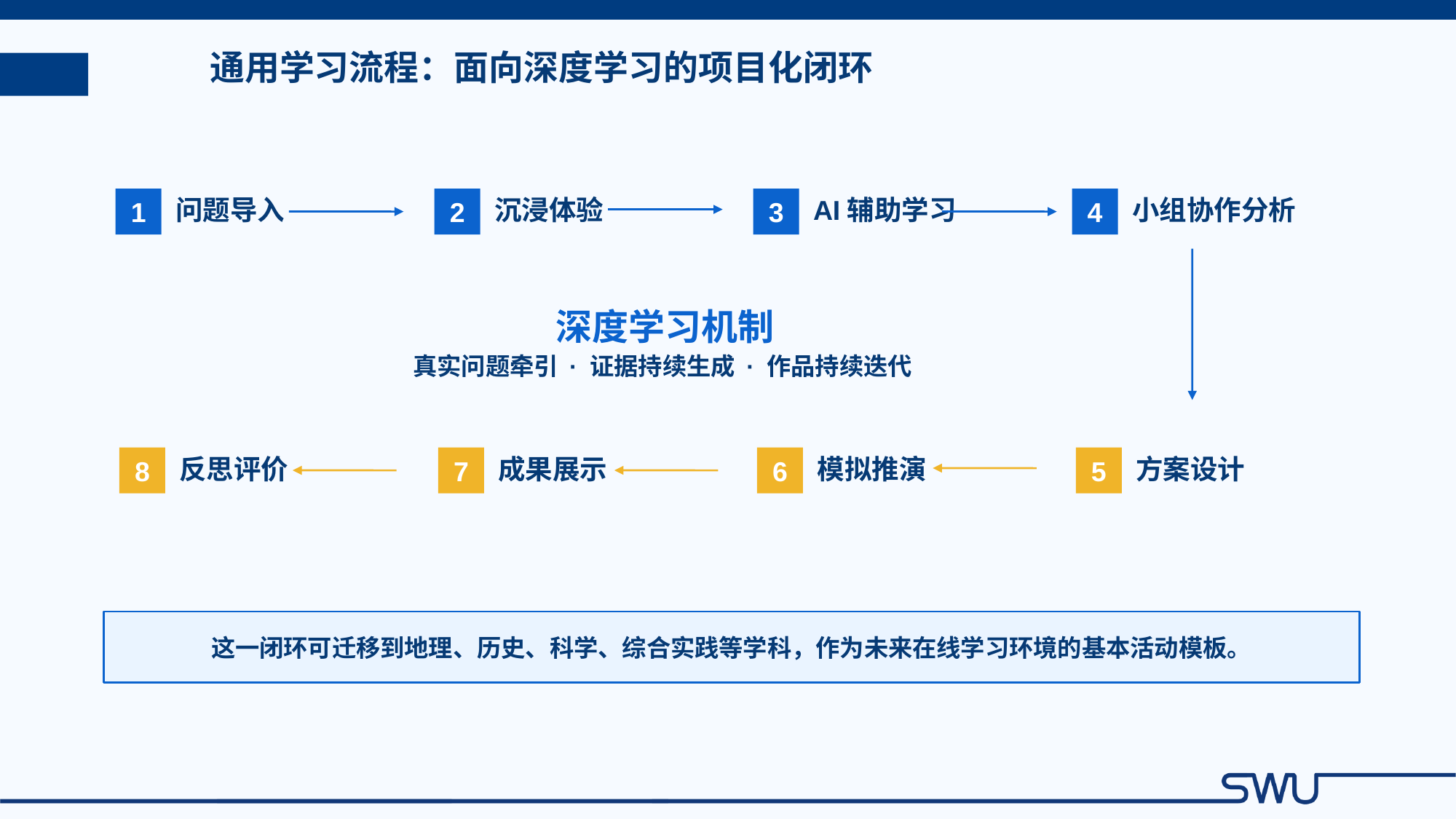

通用学习流程：面向深度学习的项目化闭环
1
2
3
4
问题导入
沉浸体验
AI辅助学习
小组协作分析

深度学习机制
真实问题牵引 · 证据持续生成 · 作品持续迭代
8
7
6
5
反思评价
成果展示
模拟推演
方案设计

这一闭环可迁移到地理、历史、科学、综合实践等学科，作为未来在线学习环境的基本活动模板。